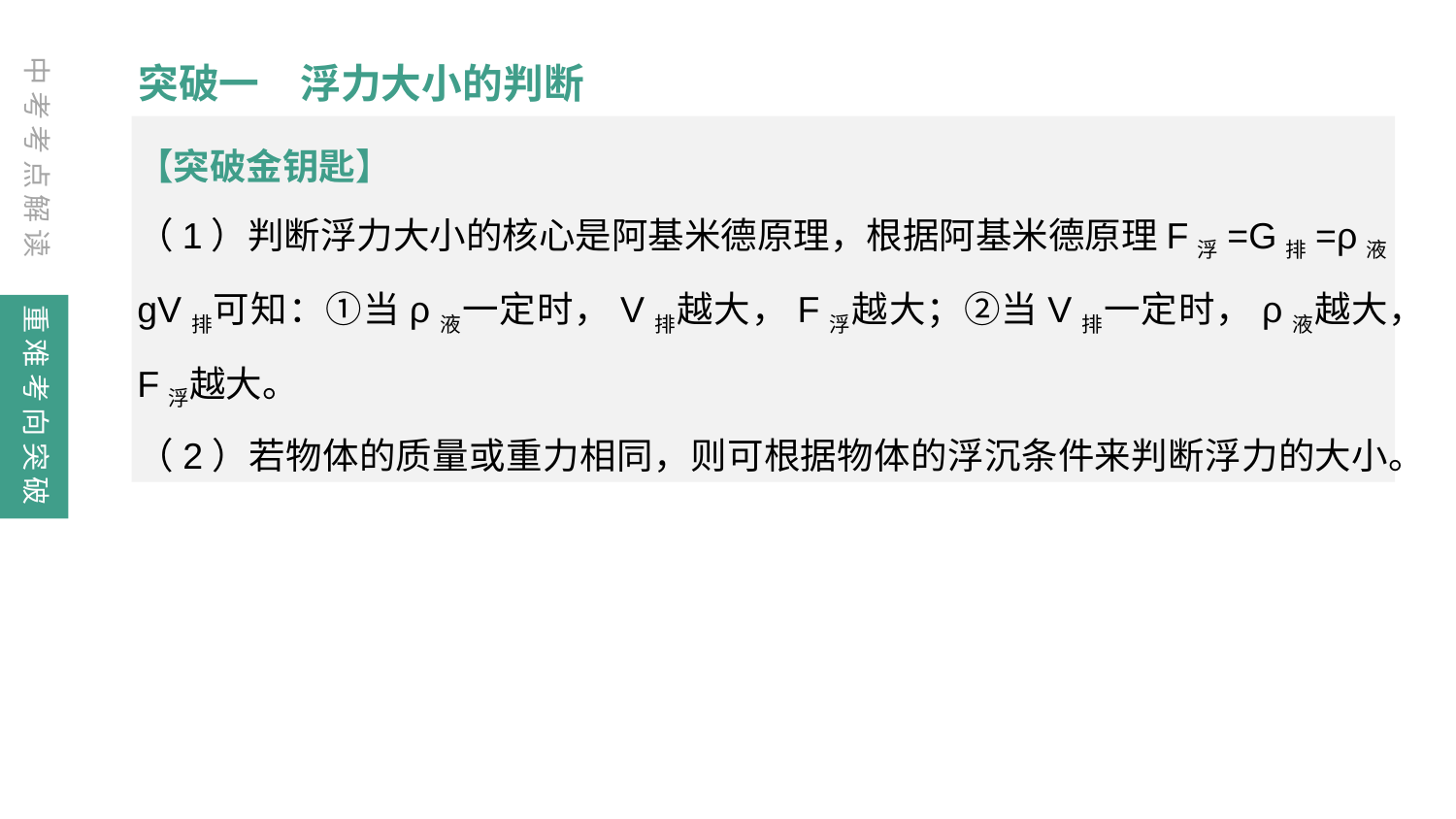

中考考点解读
突破一　浮力大小的判断
【突破金钥匙】
（1）判断浮力大小的核心是阿基米德原理，根据阿基米德原理F浮=G排=ρ液gV排可知：①当ρ液一定时，V排越大，F浮越大；②当V排一定时，ρ液越大，F浮越大。
（2）若物体的质量或重力相同，则可根据物体的浮沉条件来判断浮力的大小。
重难考向突破